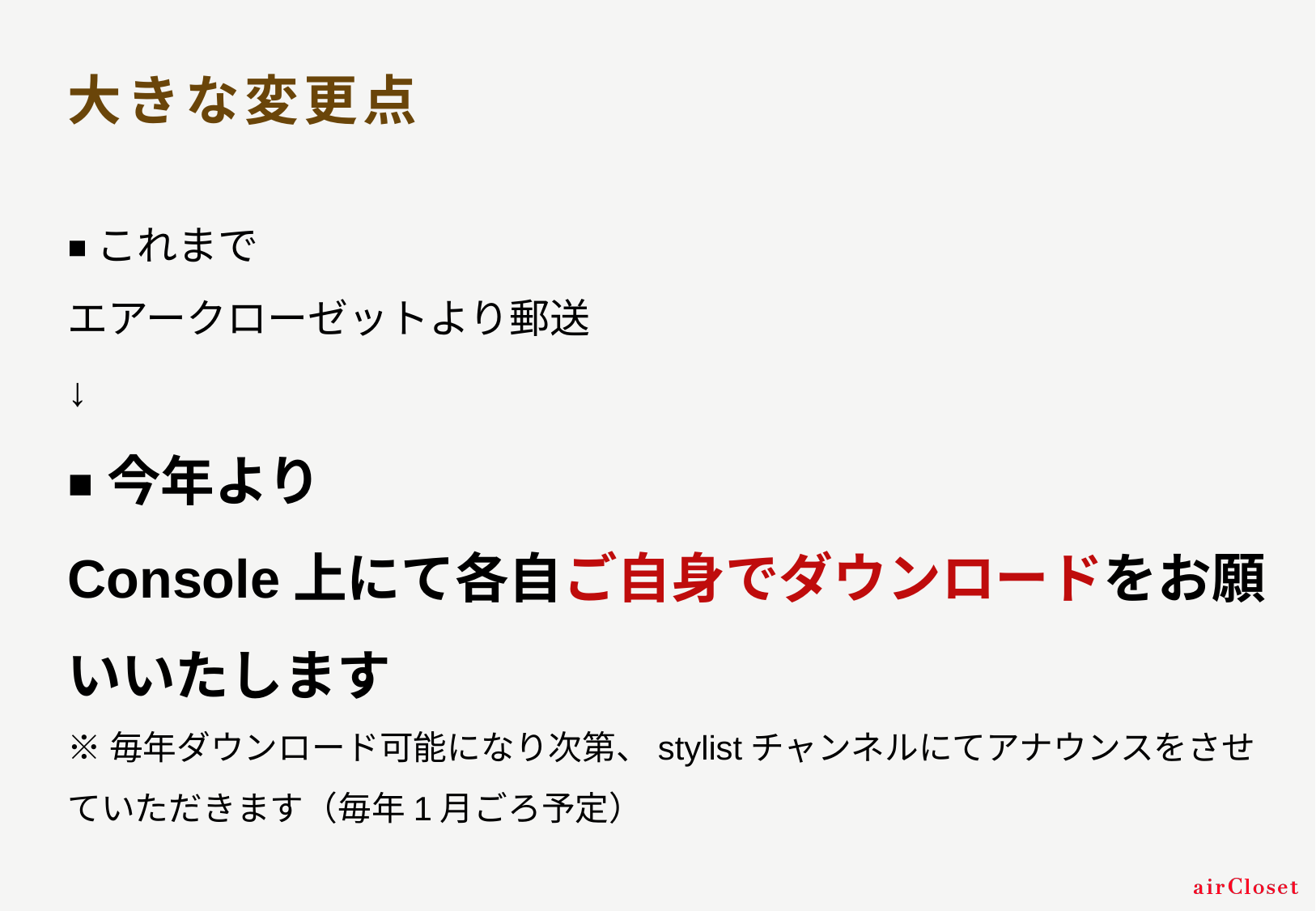

# 大きな変更点
◾️これまで
エアークローゼットより郵送
↓
◾️今年より
Console上にて各自ご自身でダウンロードをお願いいたします
※毎年ダウンロード可能になり次第、stylistチャンネルにてアナウンスをさせていただきます（毎年1月ごろ予定）